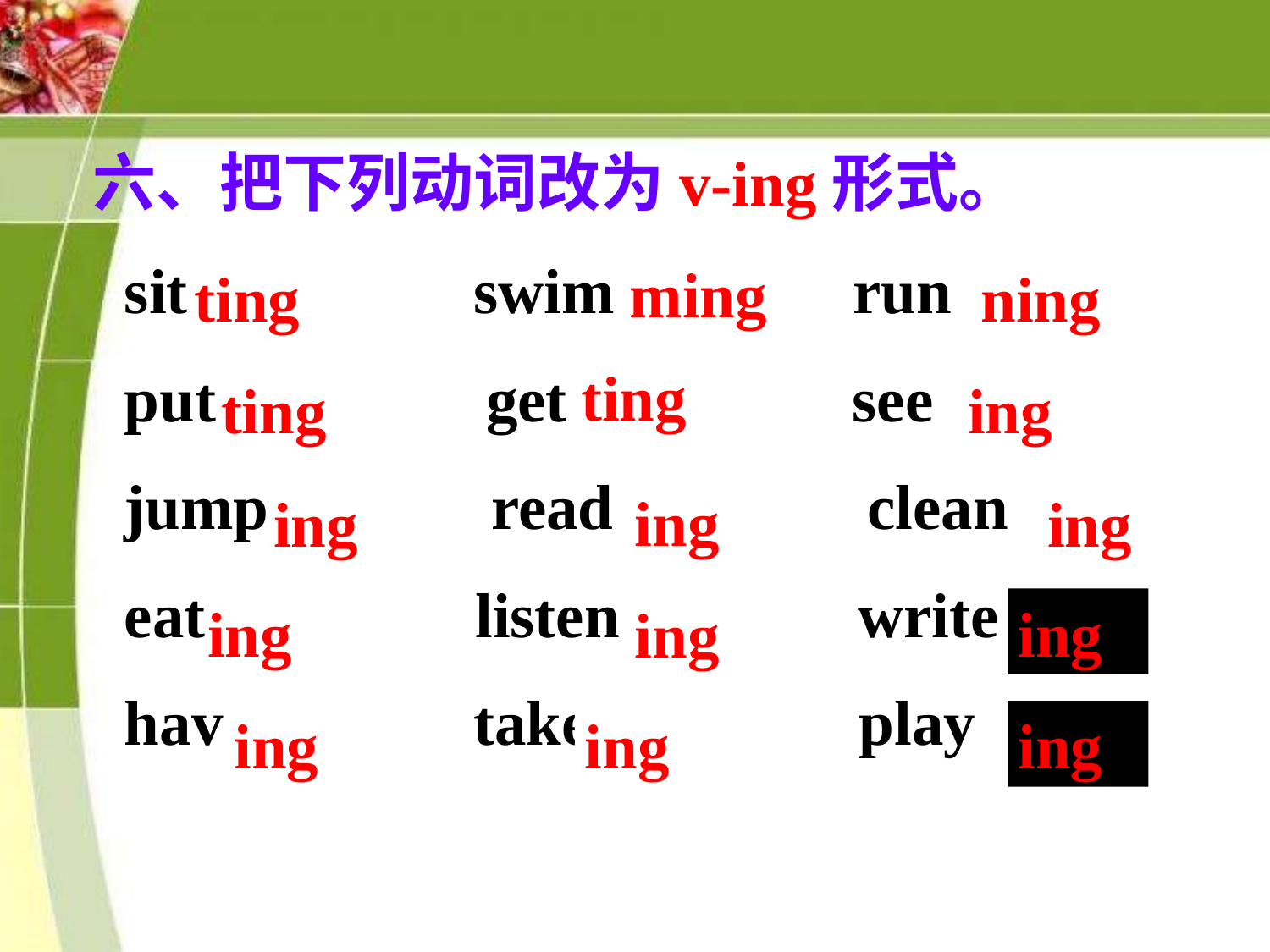

六、把下列动词改为v-ing形式。
  sit                  swim               run
  put                 get                  see
  jump              read                clean
  eat                 listen               write
  have              take                 play
ming
ting
ning
ting
ting
ing
ing
ing
ing
ing
ing
ing

ing

ing

ing